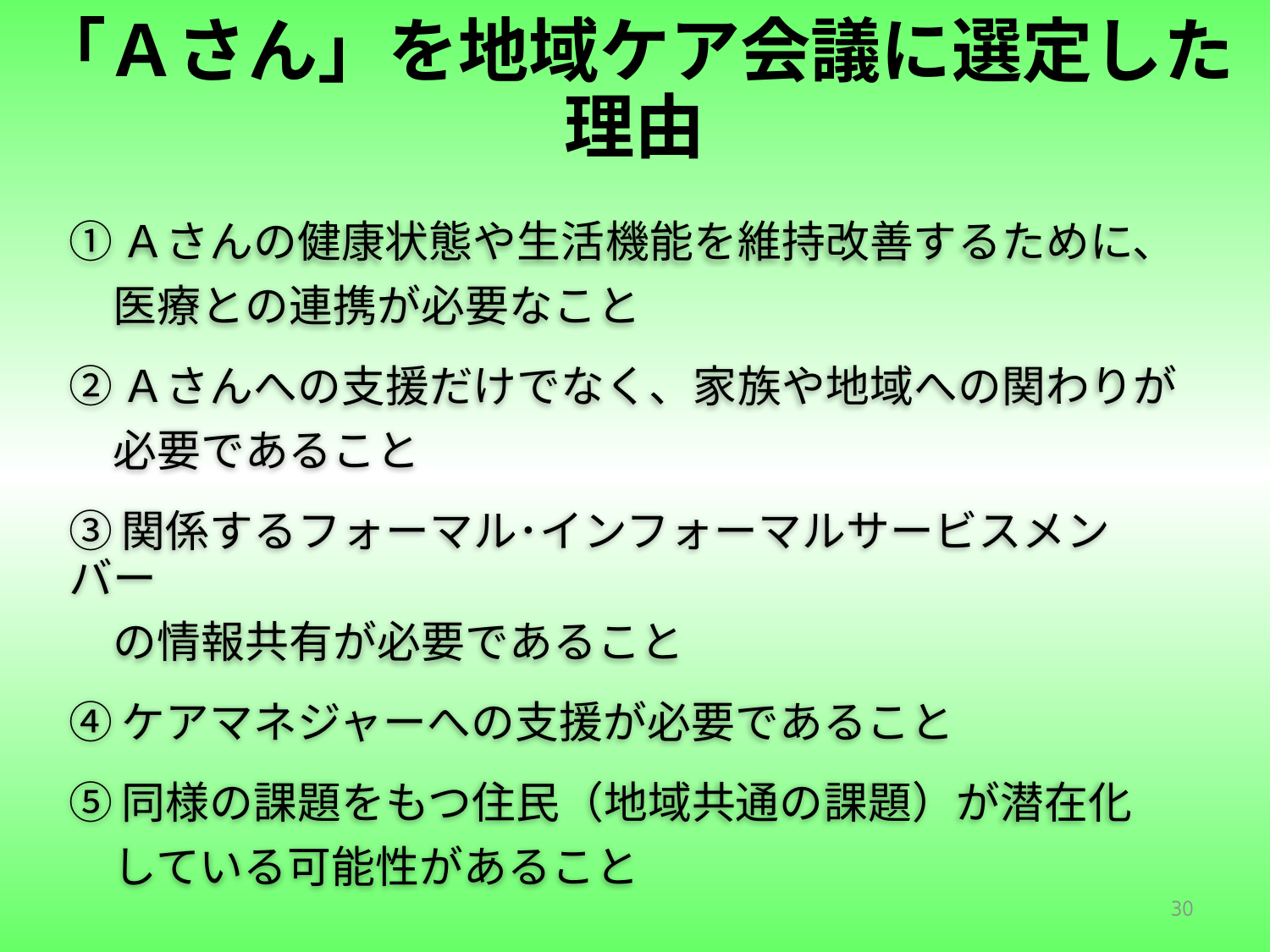

# 「Ａさん」を地域ケア会議に選定した理由
①Ａさんの健康状態や生活機能を維持改善するために、
　医療との連携が必要なこと
②Ａさんへの支援だけでなく、家族や地域への関わりが
　必要であること
③関係するフォーマル･インフォーマルサービスメンバー
　の情報共有が必要であること
④ケアマネジャーへの支援が必要であること
⑤同様の課題をもつ住民（地域共通の課題）が潜在化
　している可能性があること
30